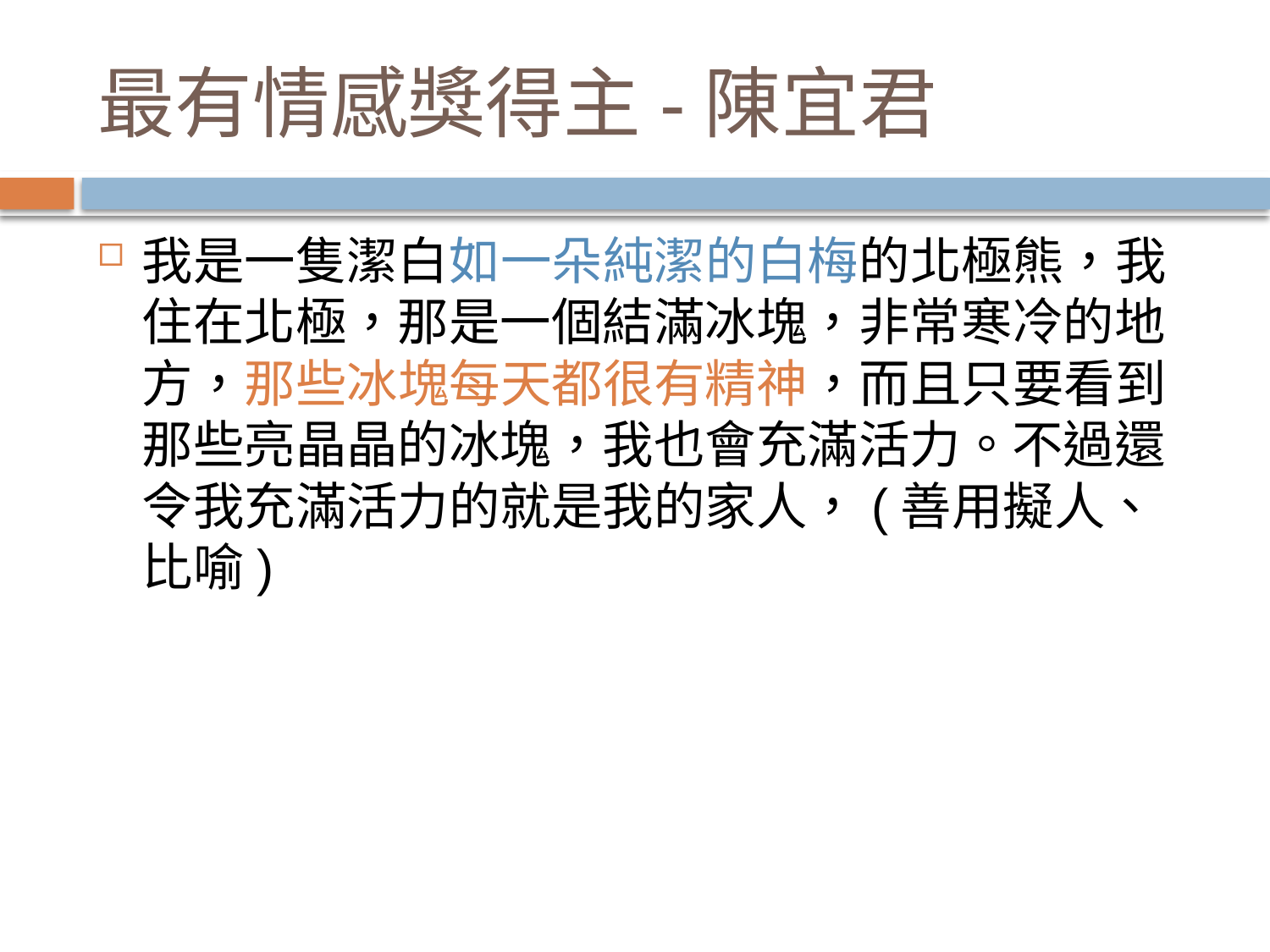

# 最有情感獎得主-陳宜君
我是一隻潔白如一朵純潔的白梅的北極熊，我住在北極，那是一個結滿冰塊，非常寒冷的地方，那些冰塊每天都很有精神，而且只要看到那些亮晶晶的冰塊，我也會充滿活力。不過還令我充滿活力的就是我的家人，(善用擬人、比喻)